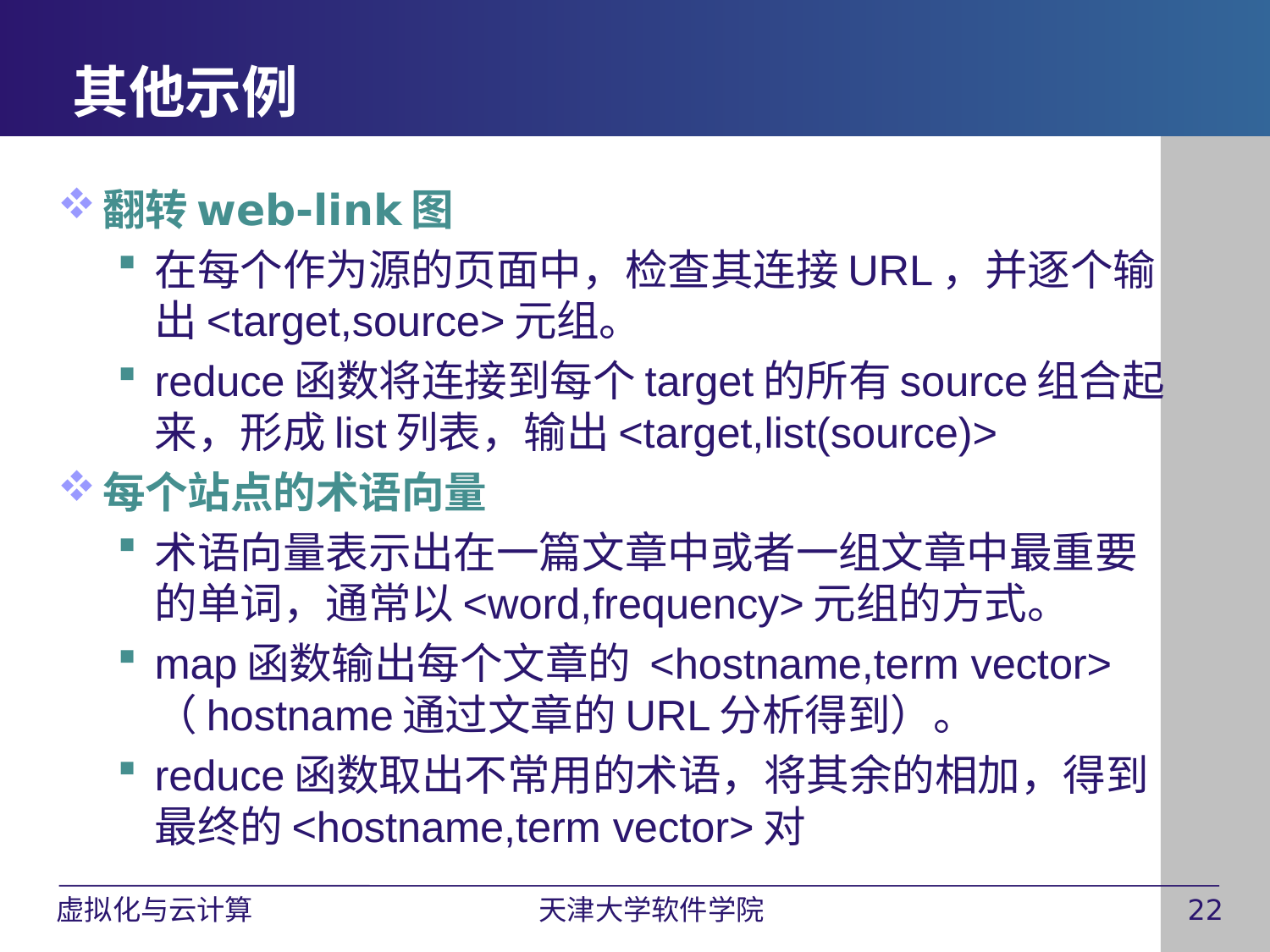

# 其他示例
翻转web-link图
在每个作为源的页面中，检查其连接URL，并逐个输出<target,source>元组。
reduce函数将连接到每个target的所有source组合起来，形成list列表，输出<target,list(source)>
每个站点的术语向量
术语向量表示出在一篇文章中或者一组文章中最重要的单词，通常以<word,frequency>元组的方式。
map函数输出每个文章的 <hostname,term vector>（hostname通过文章的URL分析得到）。
reduce函数取出不常用的术语，将其余的相加，得到最终的<hostname,term vector>对